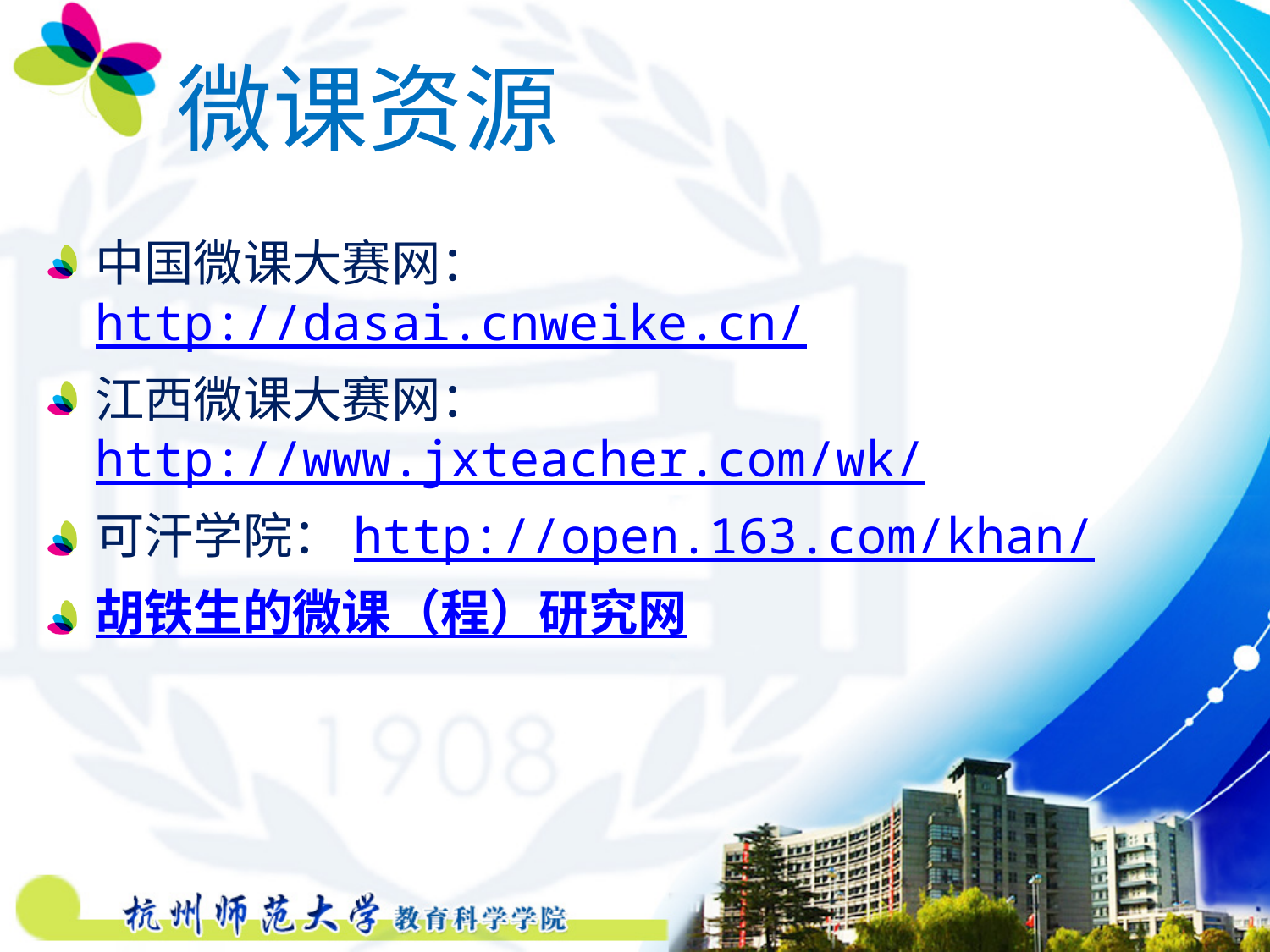

# 微课资源
中国微课大赛网：http://dasai.cnweike.cn/
江西微课大赛网：http://www.jxteacher.com/wk/
可汗学院：http://open.163.com/khan/
胡铁生的微课（程）研究网